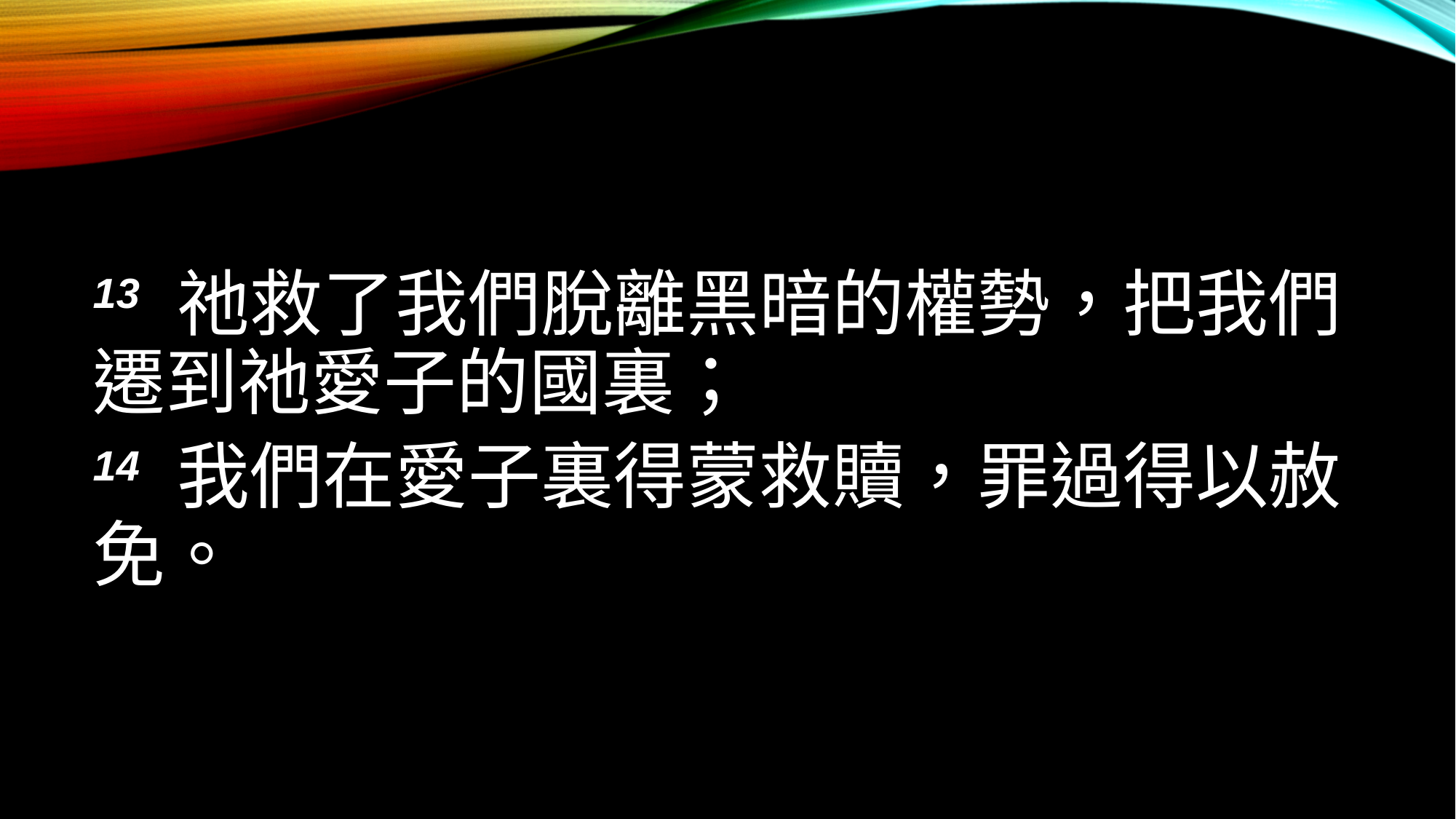

#
13 祂救了我們脫離黑暗的權勢，把我們遷到祂愛子的國裏；
14 我們在愛子裏得蒙救贖，罪過得以赦免。